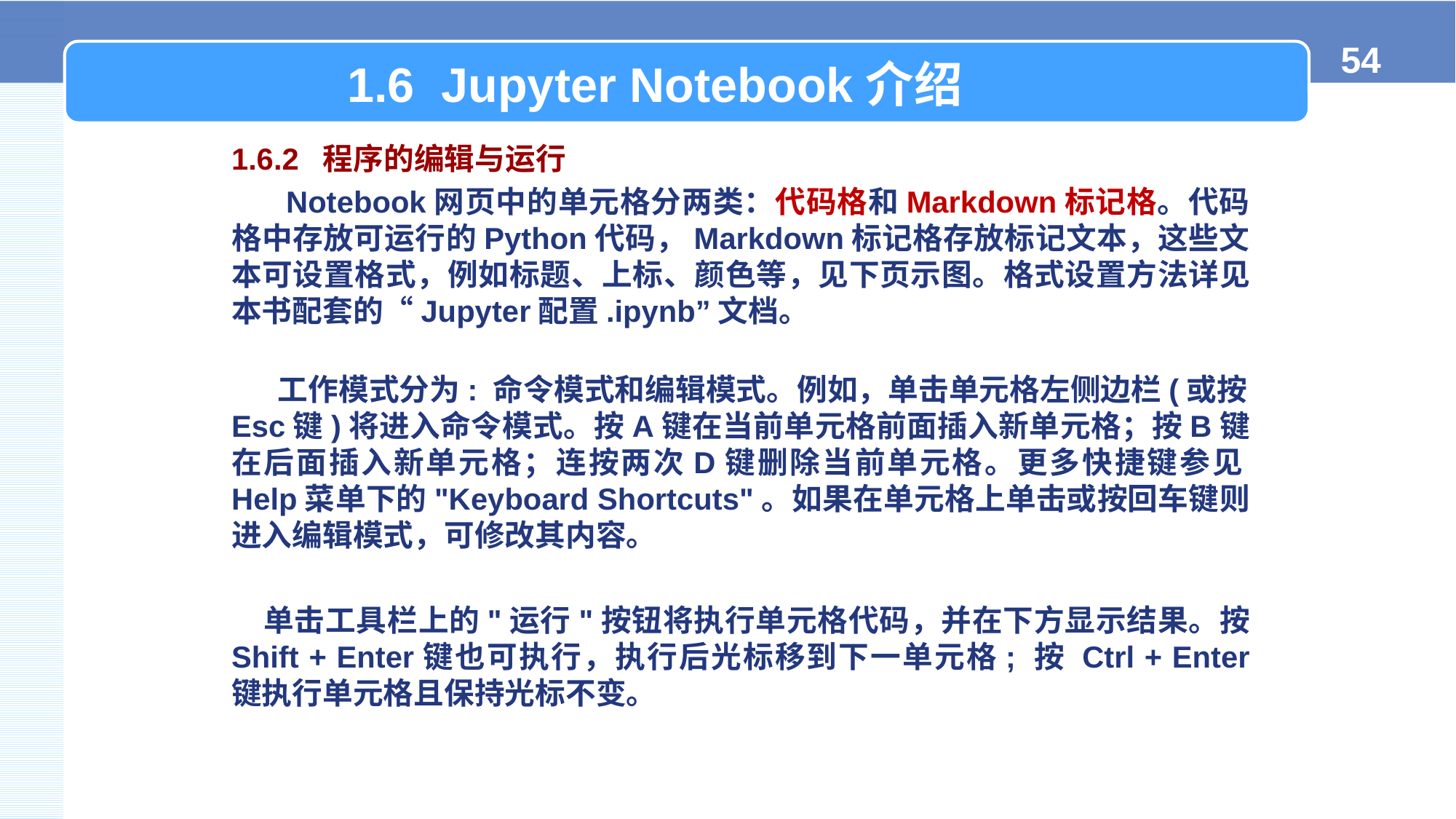

1.6  Jupyter Notebook介绍
1.6.2  程序的编辑与运行
Notebook网页中的单元格分两类：代码格和Markdown标记格。代码格中存放可运行的Python代码，Markdown标记格存放标记文本，这些文本可设置格式，例如标题、上标、颜色等，见下页示图。格式设置方法详见本书配套的“Jupyter配置.ipynb”文档。

 工作模式分为: 命令模式和编辑模式。例如，单击单元格左侧边栏(或按Esc键)将进入命令模式。按A键在当前单元格前面插入新单元格；按B键在后面插入新单元格；连按两次D键删除当前单元格。更多快捷键参见Help菜单下的"Keyboard Shortcuts"。如果在单元格上单击或按回车键则进入编辑模式，可修改其内容。

单击工具栏上的"运行"按钮将执行单元格代码，并在下方显示结果。按 Shift + Enter键也可执行，执行后光标移到下一单元格; 按 Ctrl + Enter 键执行单元格且保持光标不变。